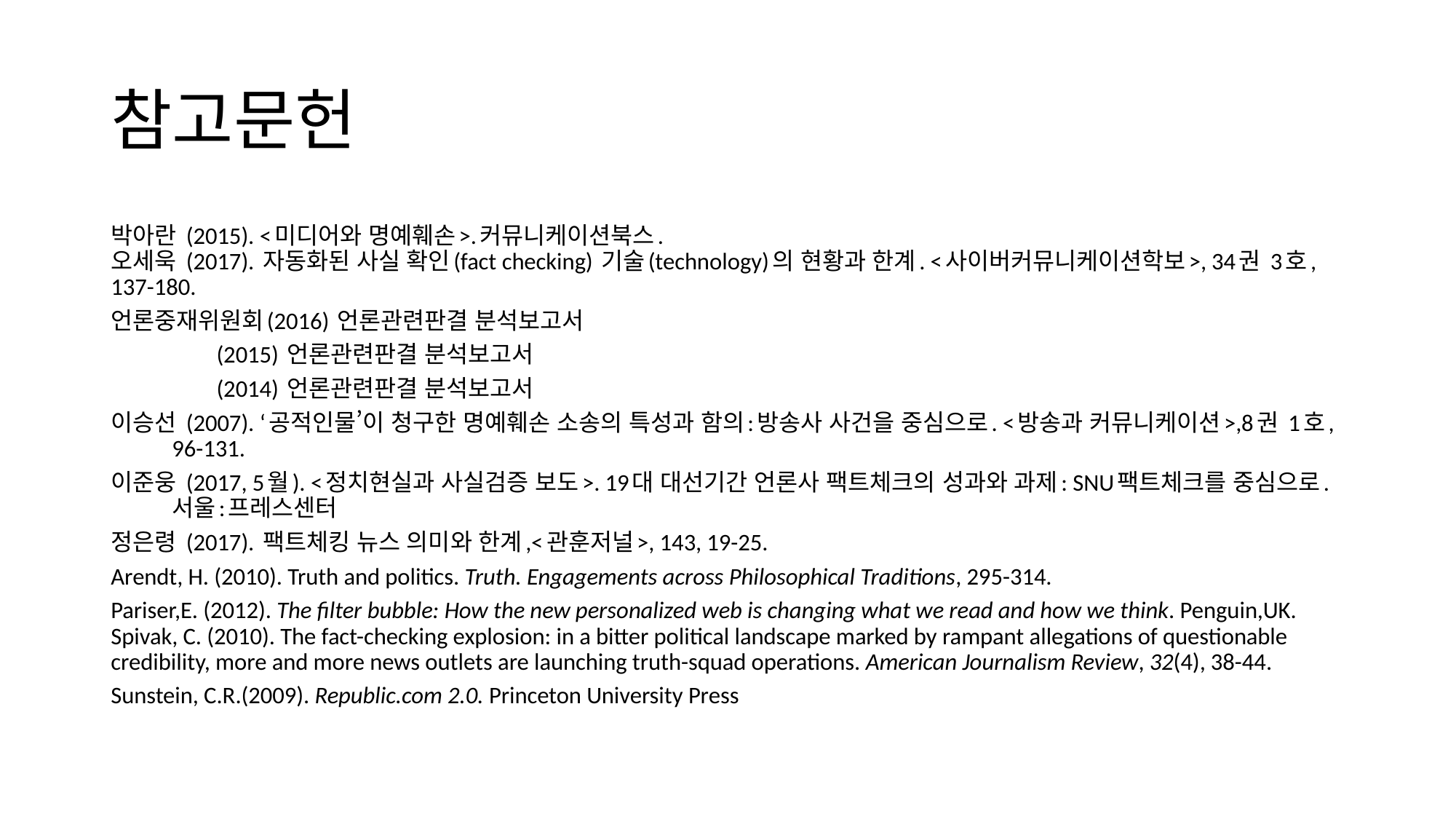

# 참고문헌
박아란 (2015). <미디어와 명예훼손>.커뮤니케이션북스.
오세욱 (2017). 자동화된 사실 확인(fact checking) 기술(technology)의 현황과 한계. <사이버커뮤니케이션학보>, 34권 3호, 	137-180.
언론중재위원회(2016) 언론관련판결 분석보고서
                    (2015) 언론관련판결 분석보고서
                    (2014) 언론관련판결 분석보고서
이승선 (2007). ‘공적인물’이 청구한 명예훼손 소송의 특성과 함의:방송사 사건을 중심으로. <방송과 커뮤니케이션>,8권 1호, 	96-131.
이준웅 (2017, 5월). <정치현실과 사실검증 보도>. 19대 대선기간 언론사 팩트체크의 성과와 과제: SNU팩트체크를 중심으로. 	서울:프레스센터
정은령 (2017). 팩트체킹 뉴스 의미와 한계,<관훈저널>, 143, 19-25.
Arendt, H. (2010). Truth and politics. Truth. Engagements across Philosophical Traditions, 295-314.
Pariser,E. (2012). The filter bubble: How the new personalized web is changing what we read and how we think. Penguin,UK.
Spivak, C. (2010). The fact-checking explosion: in a bitter political landscape marked by rampant allegations of questionable 	credibility, more and more news outlets are launching truth-squad operations. American Journalism Review, 32(4), 38-44.
Sunstein, C.R.(2009). Republic.com 2.0. Princeton University Press